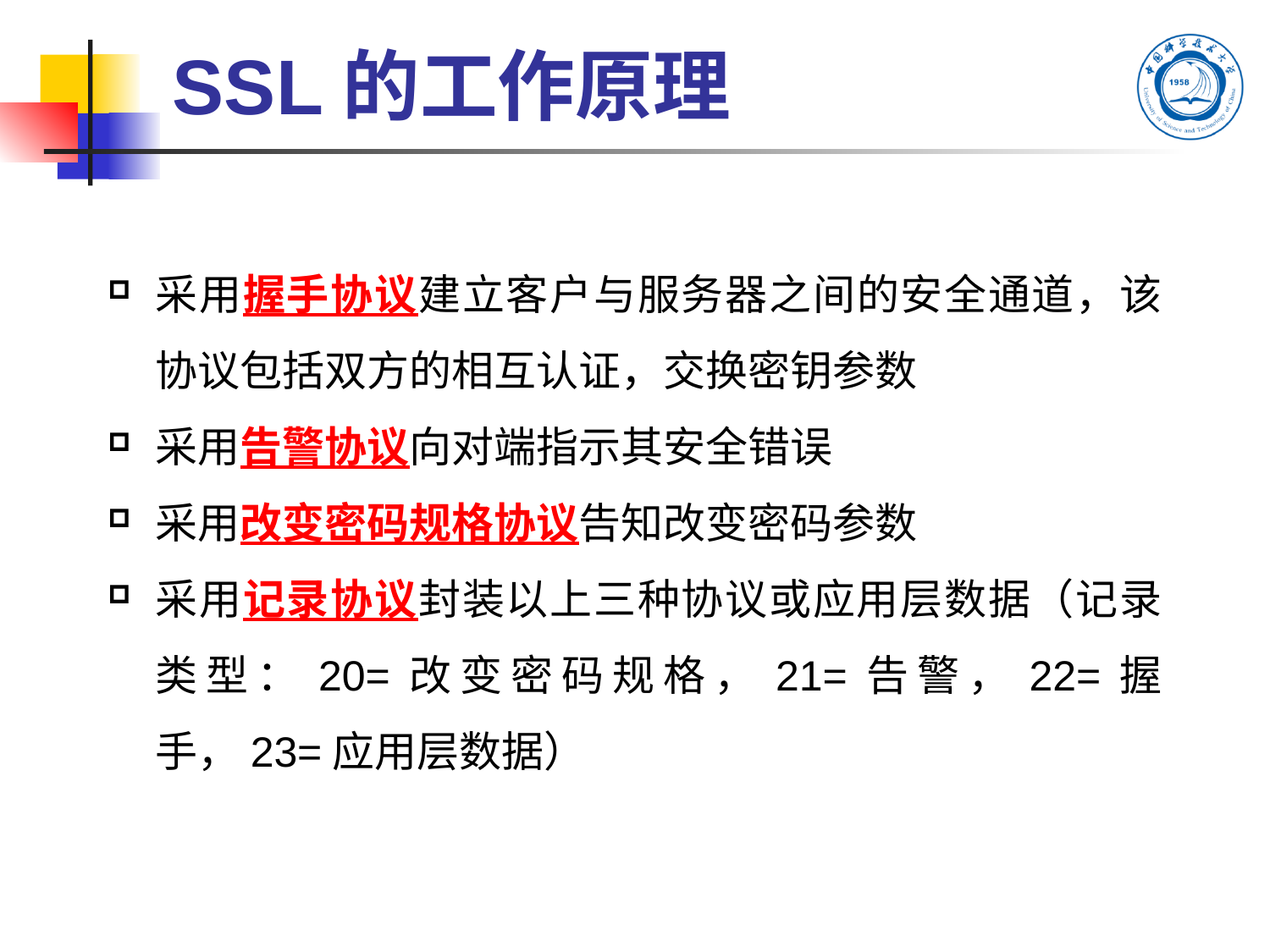

# SSL的工作原理
采用握手协议建立客户与服务器之间的安全通道，该协议包括双方的相互认证，交换密钥参数
采用告警协议向对端指示其安全错误
采用改变密码规格协议告知改变密码参数
采用记录协议封装以上三种协议或应用层数据（记录类型：20=改变密码规格，21=告警，22=握手，23=应用层数据）